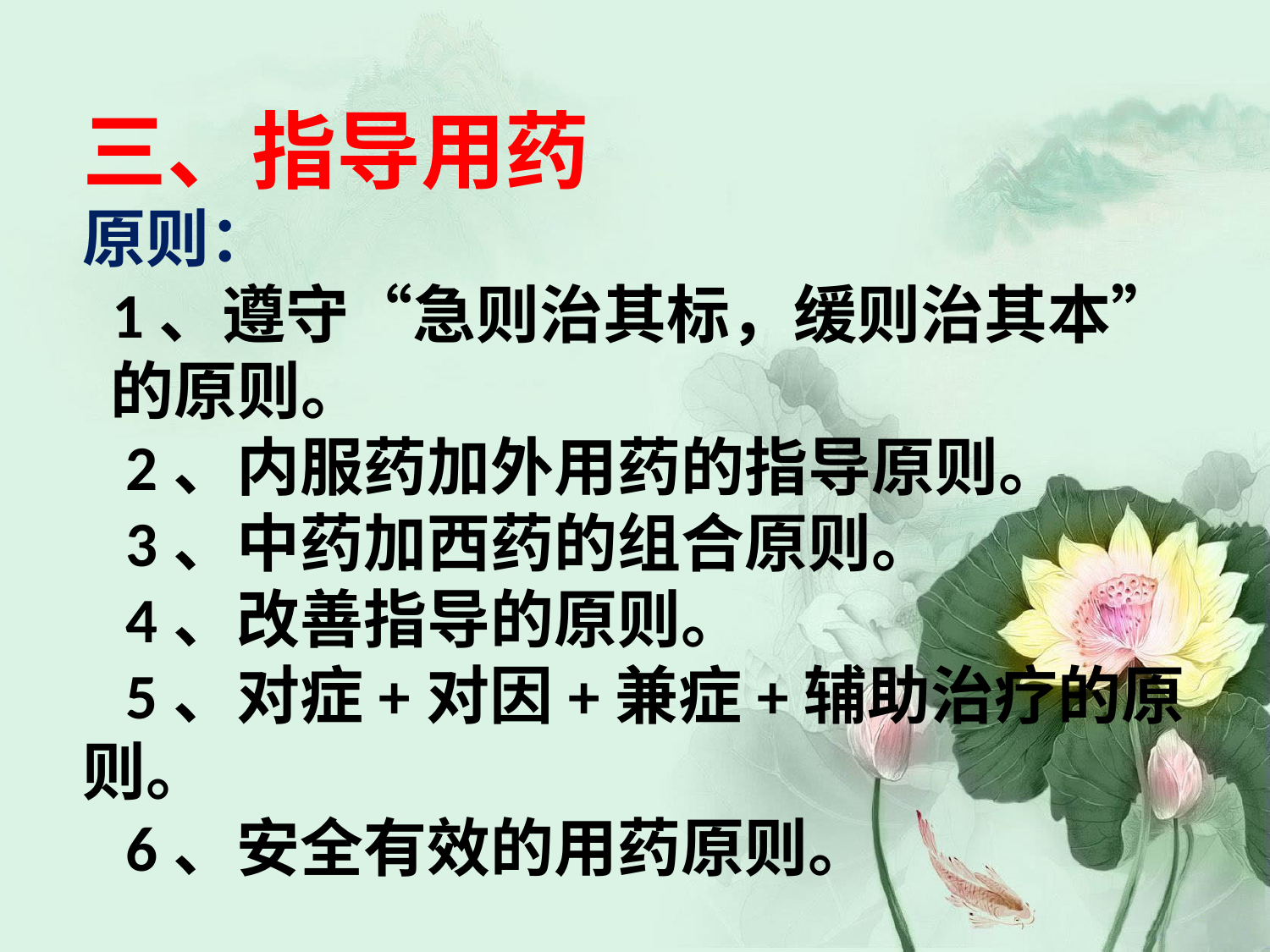

# 三、指导用药 原则： 1、遵守“急则治其标，缓则治其本”   的原则。 2、内服药加外用药的指导原则。 3、中药加西药的组合原则。 4、改善指导的原则。 5、对症+对因+兼症+辅助治疗的原则。 6、安全有效的用药原则。